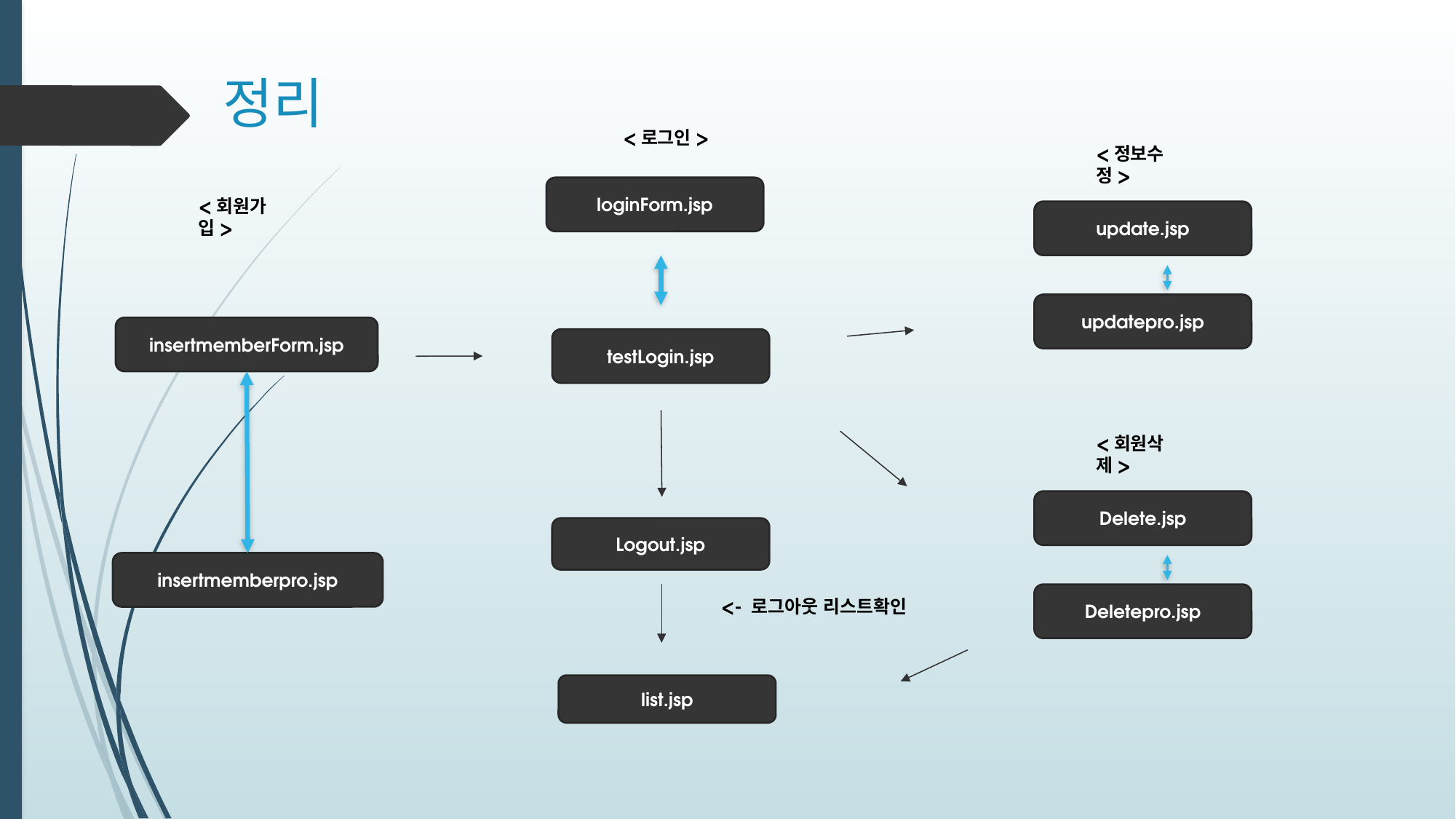

정리
<로그인>
<정보수정>
loginForm.jsp
<회원가입>
update.jsp
updatepro.jsp
insertmemberForm.jsp
testLogin.jsp
<회원삭제>
Delete.jsp
Logout.jsp
insertmemberpro.jsp
Deletepro.jsp
<- 로그아웃 리스트확인
list.jsp